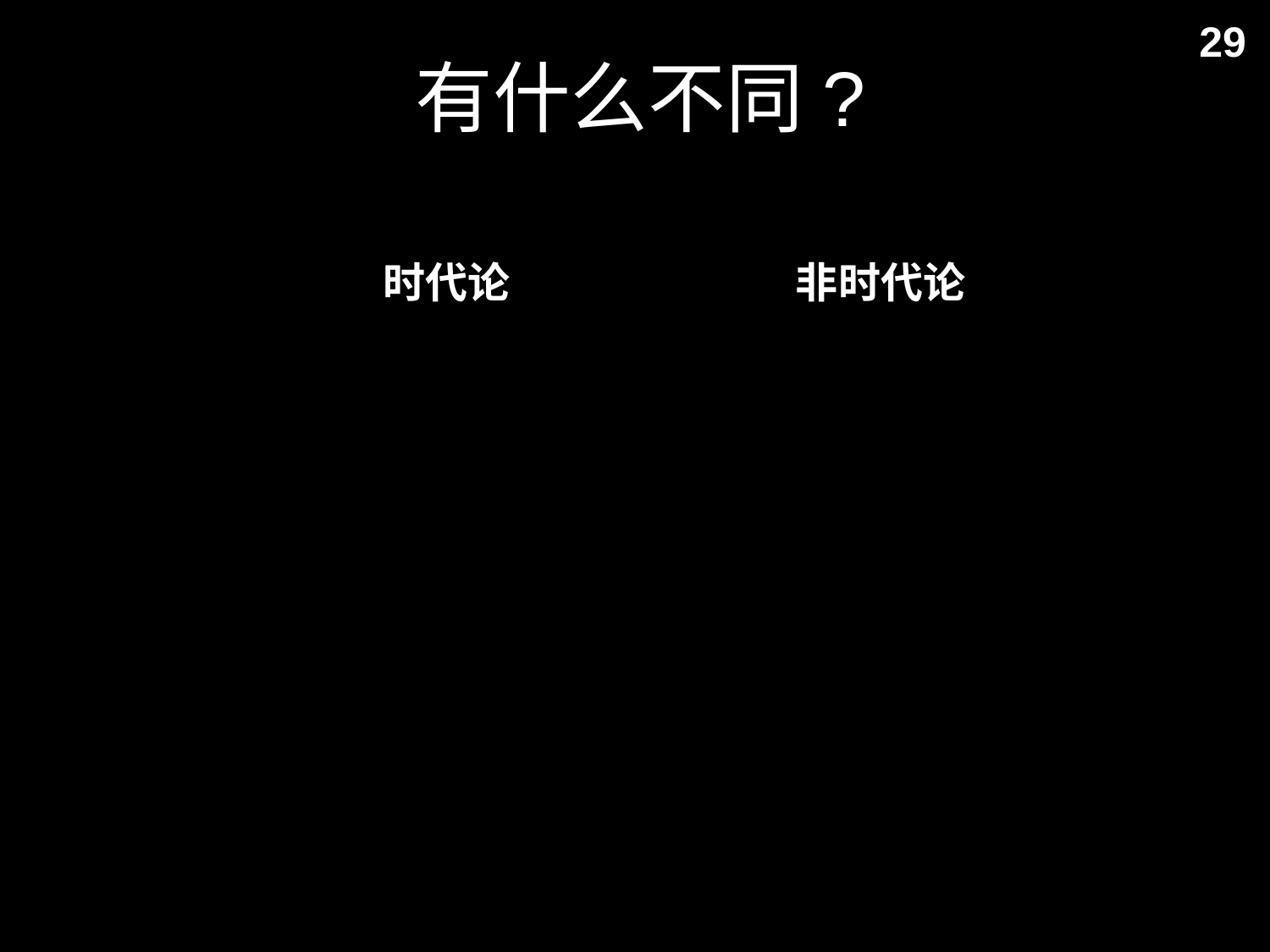

# 有什么不同?
29
|  | 时代论 | 非时代论 |
| --- | --- | --- |
| 千禧年国的观点 | 一直属前千禧国 | 属前千禧国，后千禧国， 或无千禧国 |
| 大灾难被提的观点 | 灾前被提 | 灾中被提或 灾后被提 |
| 承认不同的系统 / 体系 | 承认 – 通常有七种 时代论 | 承认和不承认 – 恩典之约，但没有祭品 |